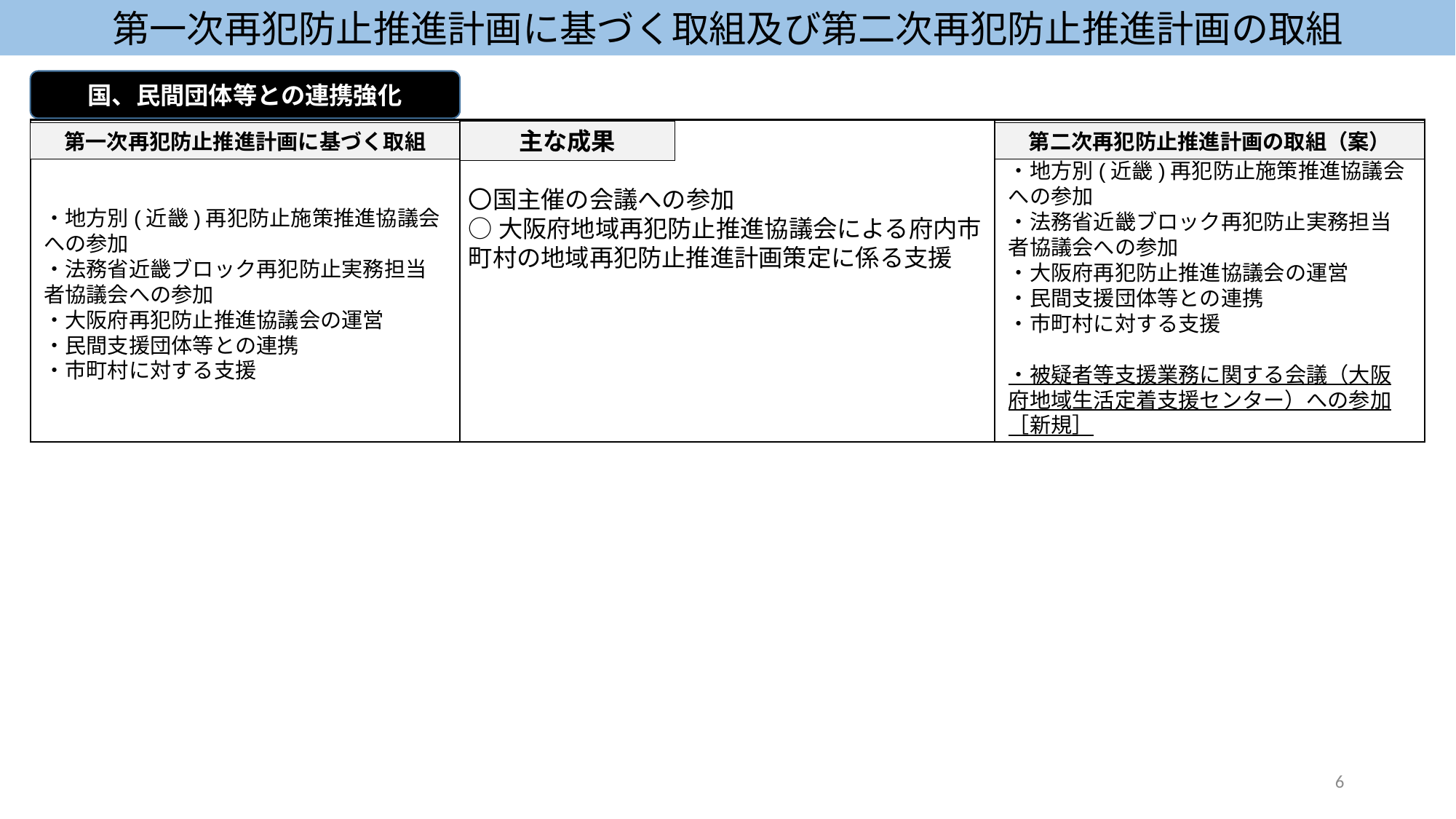

第一次再犯防止推進計画に基づく取組及び第二次再犯防止推進計画の取組
国、民間団体等との連携強化
主な成果
第一次再犯防止推進計画に基づく取組
第二次再犯防止推進計画の取組（案）

・地方別(近畿)再犯防止施策推進協議会への参加
・法務省近畿ブロック再犯防止実務担当者協議会への参加
・大阪府再犯防止推進協議会の運営
・民間支援団体等との連携
・市町村に対する支援

〇国主催の会議への参加
○大阪府地域再犯防止推進協議会による府内市町村の地域再犯防止推進計画策定に係る支援

・地方別(近畿)再犯防止施策推進協議会への参加
・法務省近畿ブロック再犯防止実務担当者協議会への参加
・大阪府再犯防止推進協議会の運営
・民間支援団体等との連携
・市町村に対する支援

・被疑者等支援業務に関する会議（大阪府地域生活定着支援センター）への参加［新規］
6